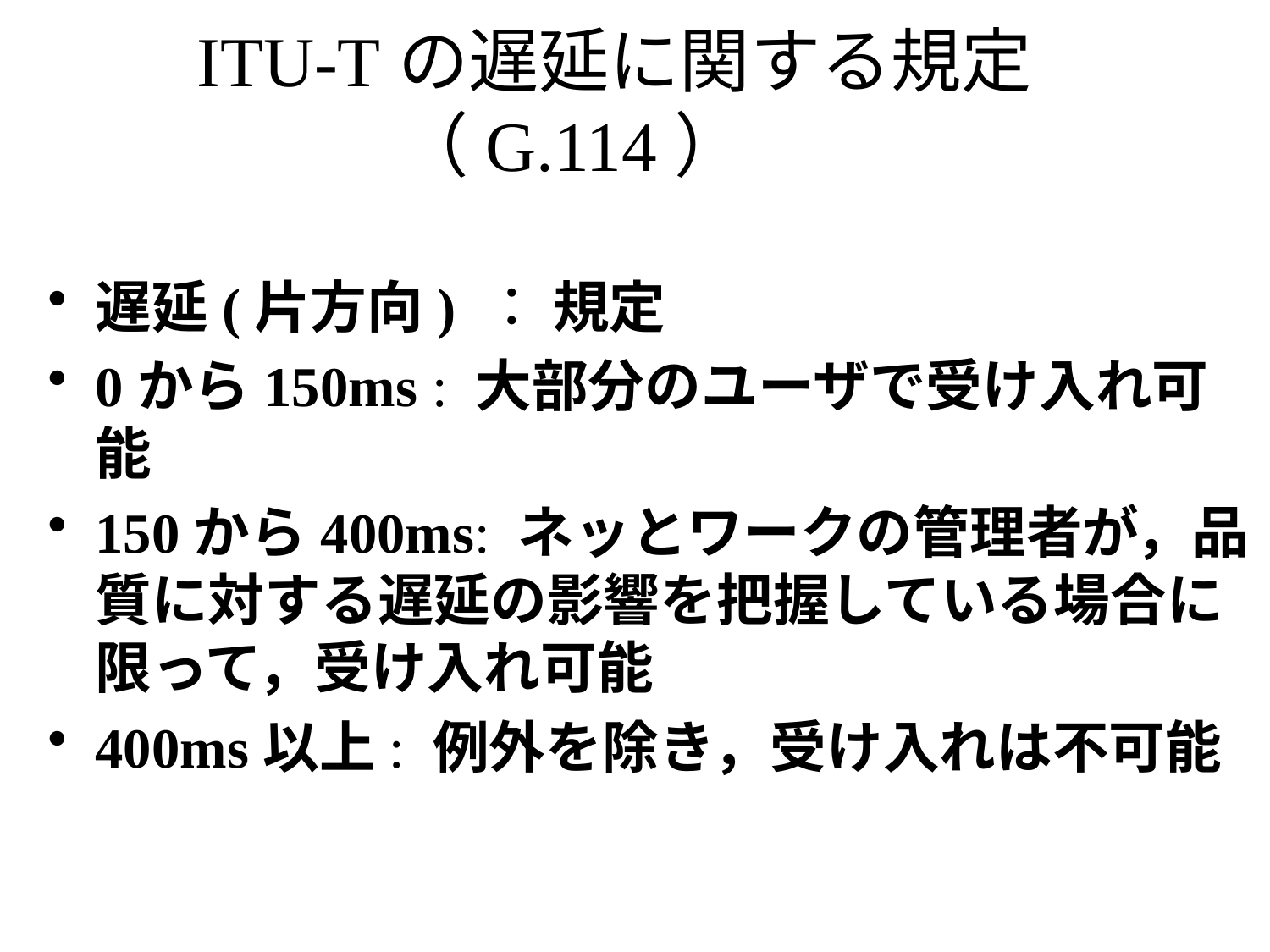

# ITU-Tの遅延に関する規定（G.114）

遅延(片方向) ： 規定
0から150ms : 大部分のユーザで受け入れ可能
150から400ms: ネッとワークの管理者が，品質に対する遅延の影響を把握している場合に限って，受け入れ可能
400ms以上: 例外を除き，受け入れは不可能